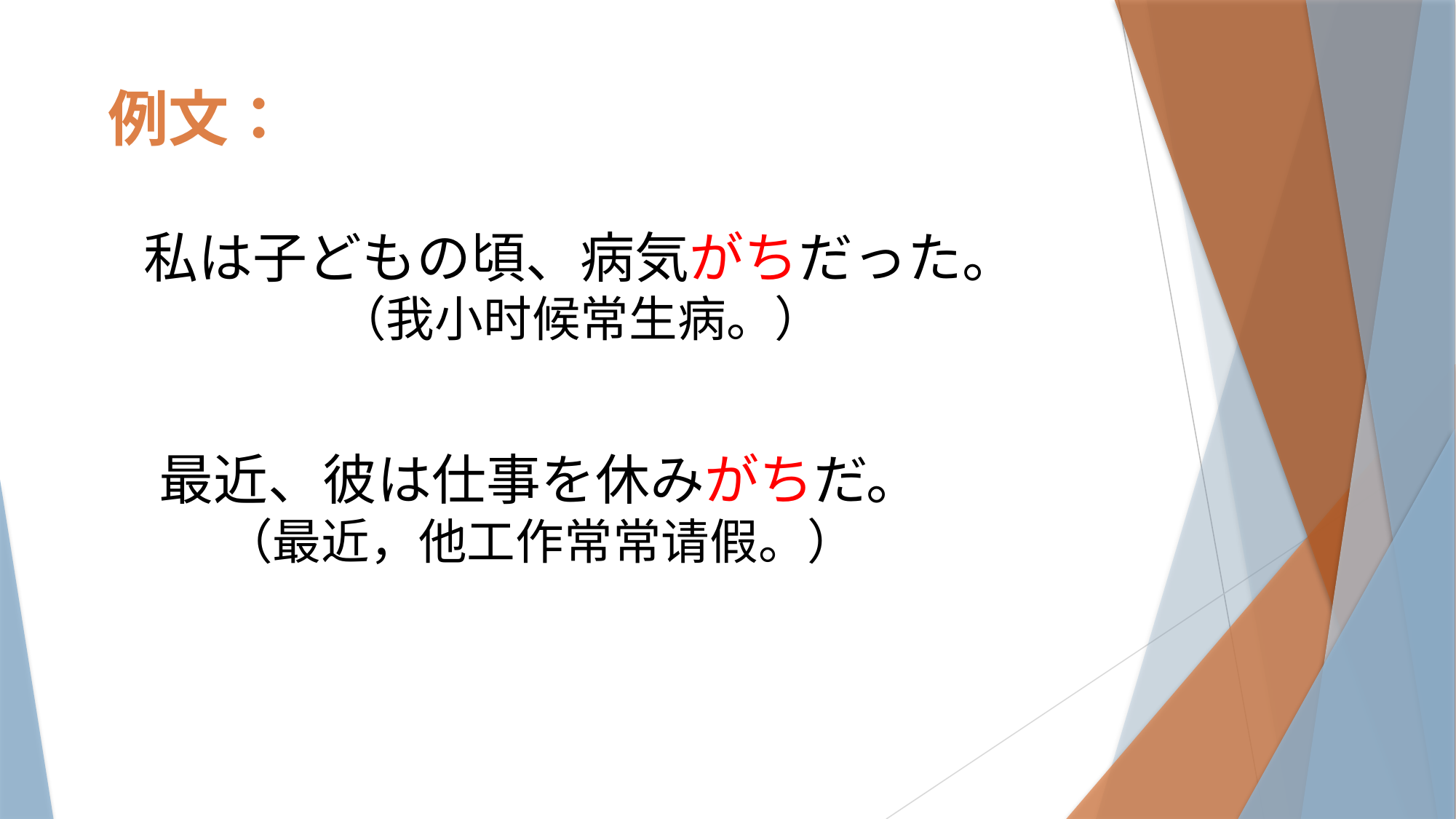

例文：
私は子どもの頃、病気がちだった。
（我小时候常生病。）
最近、彼は仕事を休みがちだ。
（最近，他工作常常请假。）